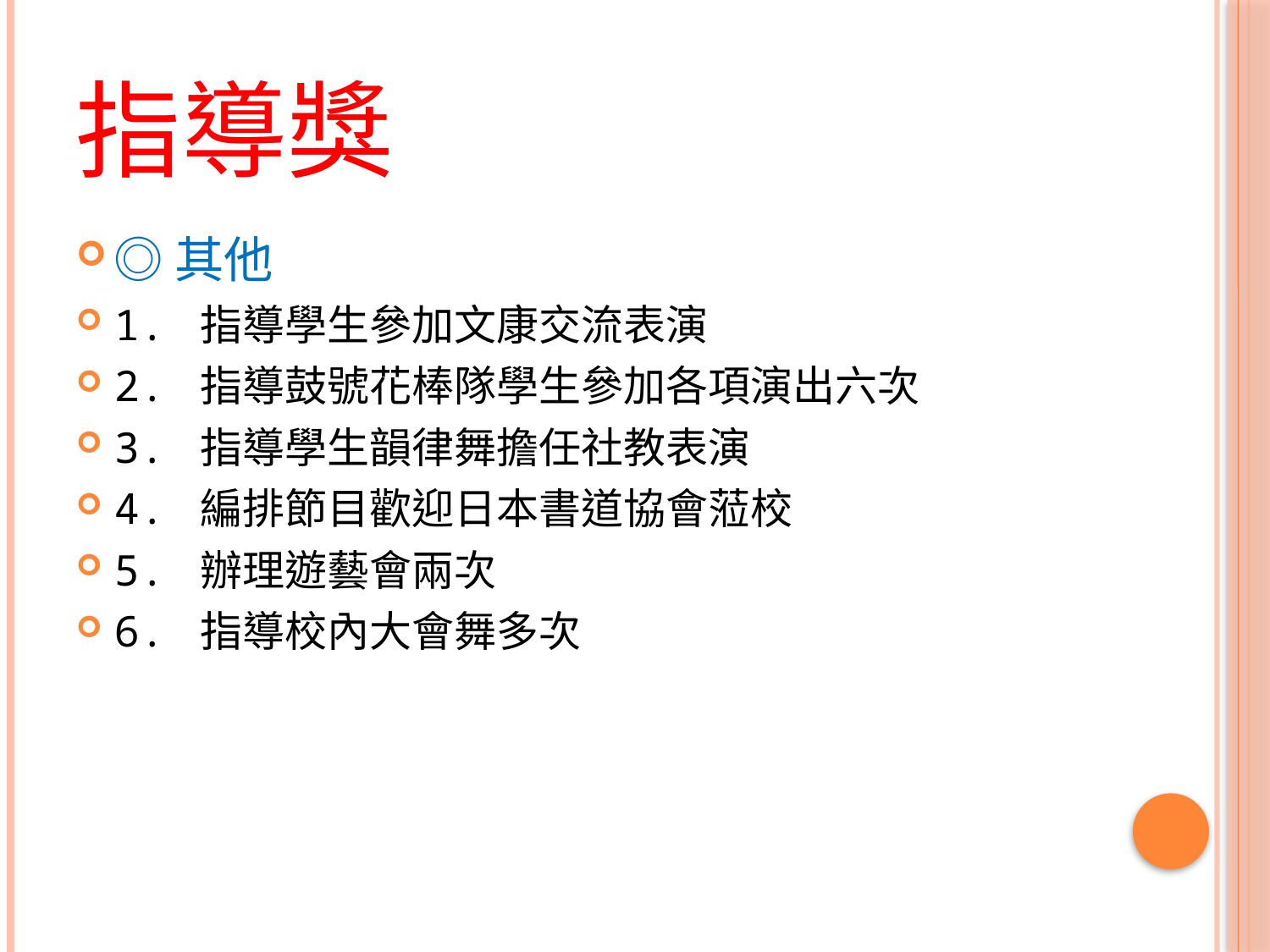

# 指導獎
◎其他
1. 指導學生參加文康交流表演
2. 指導鼓號花棒隊學生參加各項演出六次
3. 指導學生韻律舞擔任社教表演
4. 編排節目歡迎日本書道協會蒞校
5. 辦理遊藝會兩次
6. 指導校內大會舞多次